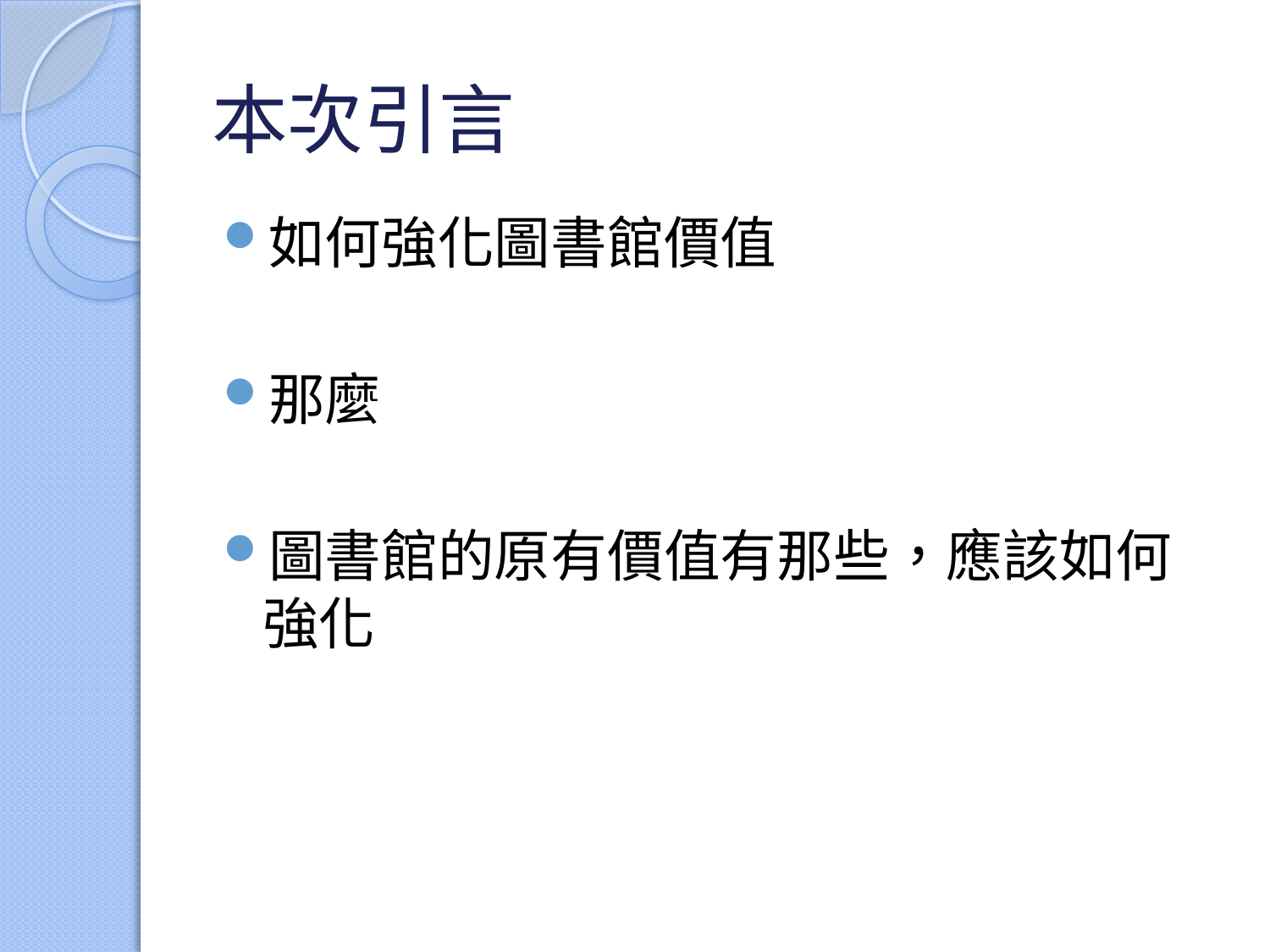

# 本次引言
如何強化圖書館價值

那麼

圖書館的原有價值有那些，應該如何強化